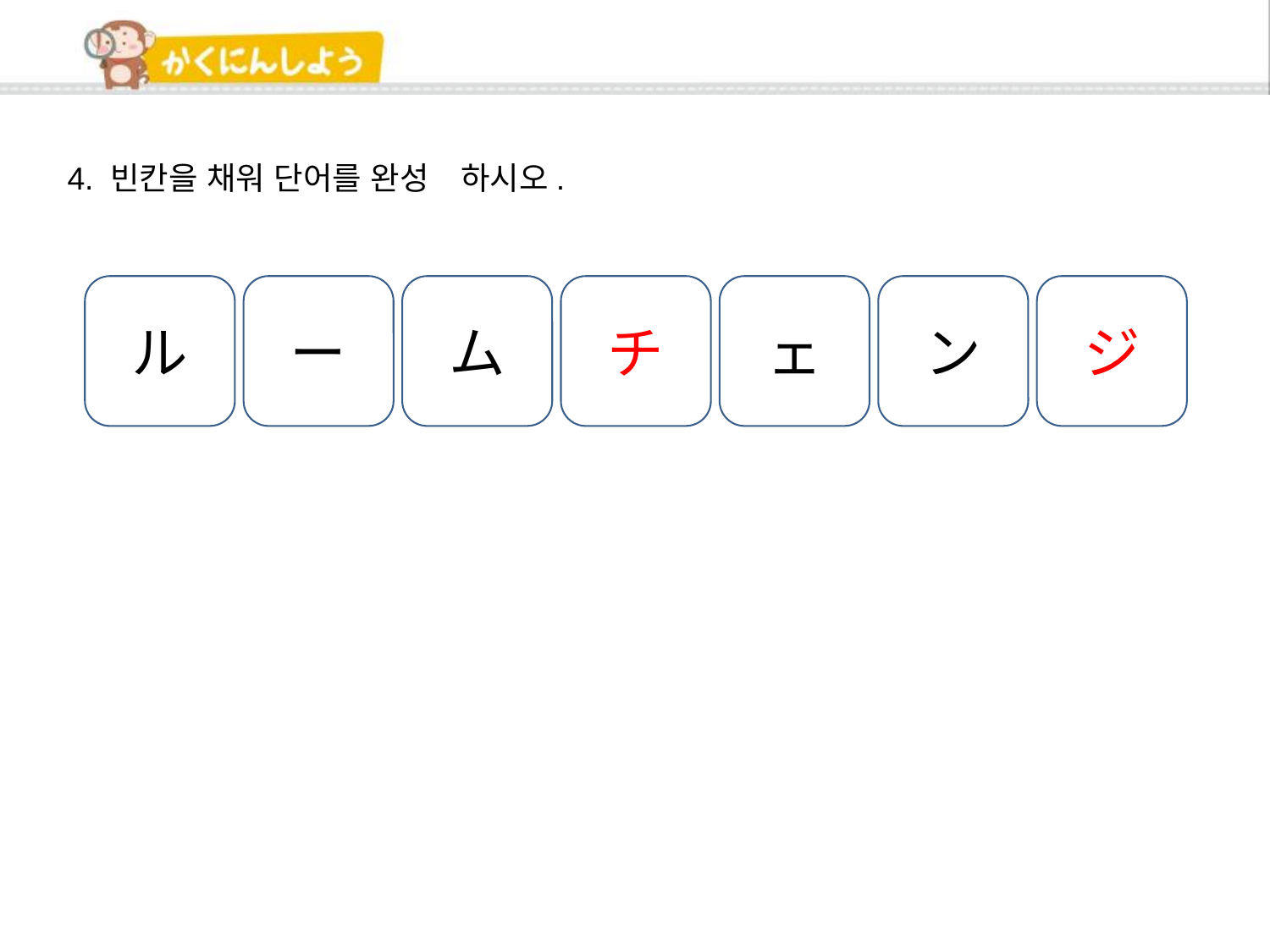

4. 빈칸을 채워 단어를 완성　하시오.
ル
ー
ム

ェ
ン

ジ
チ